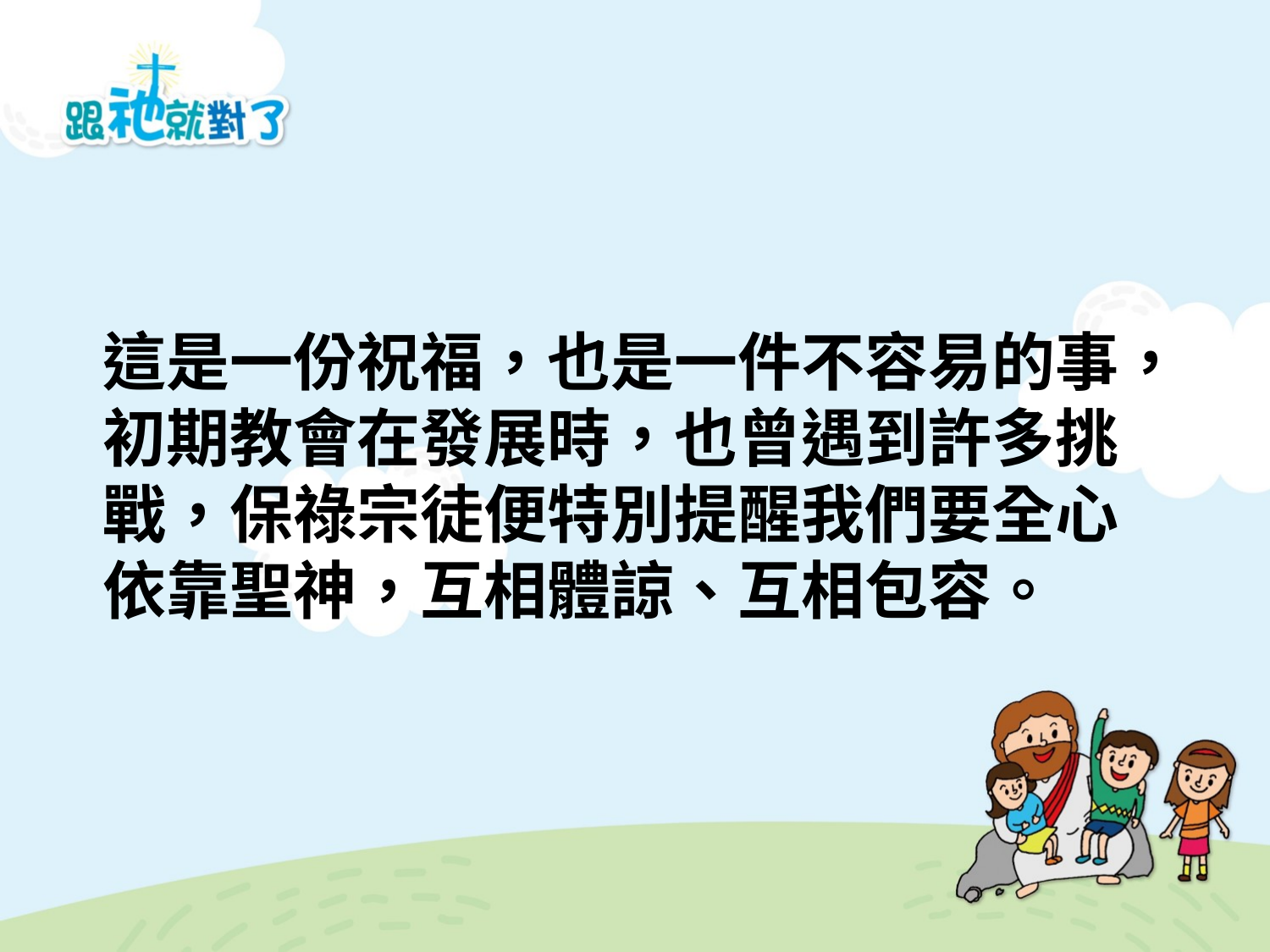

這是一份祝福，也是一件不容易的事，初期教會在發展時，也曾遇到許多挑戰，保祿宗徒便特別提醒我們要全心依靠聖神，互相體諒、互相包容。